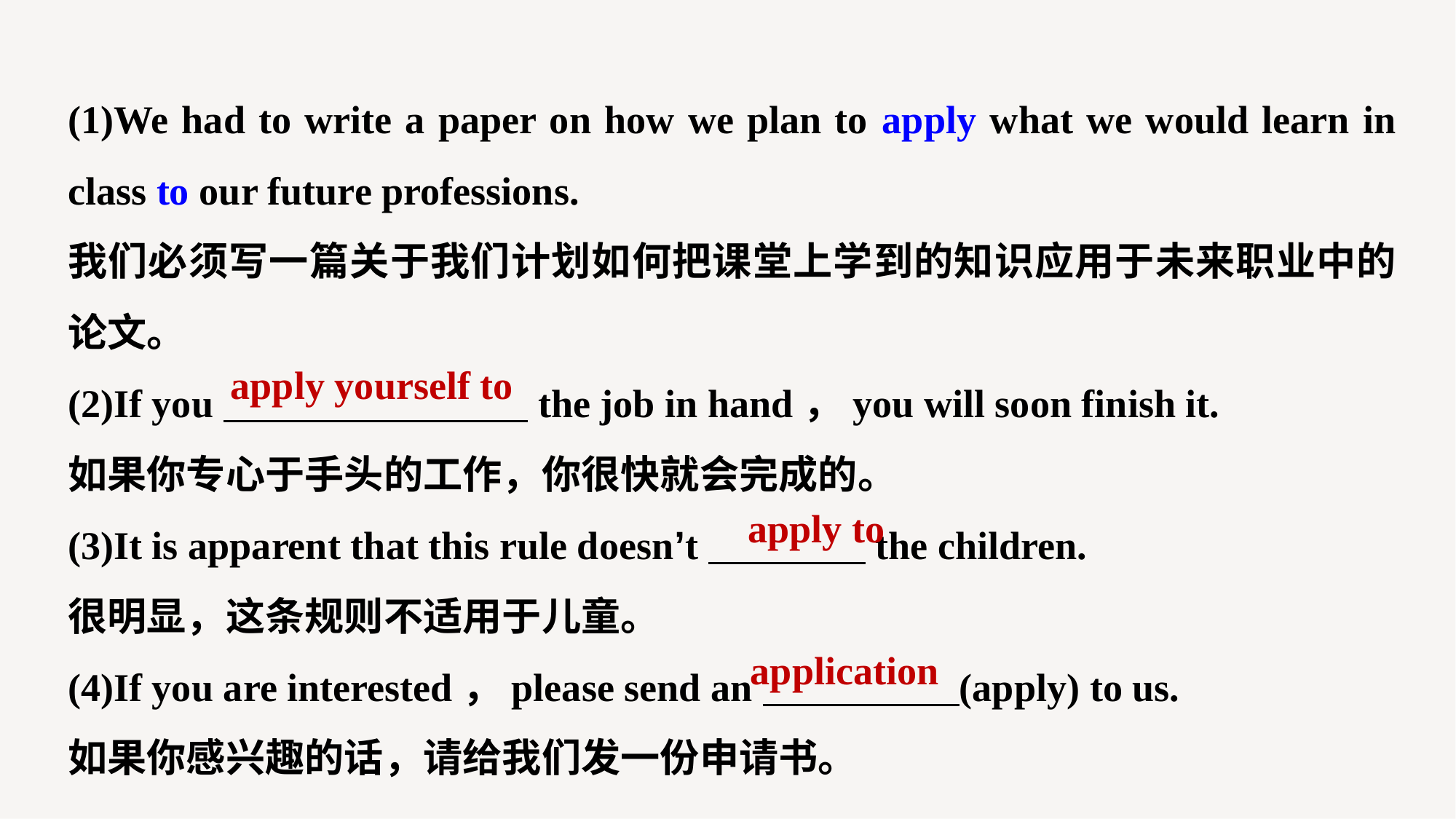

(1)We had to write a paper on how we plan to apply what we would learn in class to our future professions.
我们必须写一篇关于我们计划如何把课堂上学到的知识应用于未来职业中的论文。
(2)If you                                 the job in hand，you will soon finish it.
如果你专心于手头的工作，你很快就会完成的。
(3)It is apparent that this rule doesn’t                  the children.
很明显，这条规则不适用于儿童。
(4)If you are interested，please send an                     (apply) to us.
如果你感兴趣的话，请给我们发一份申请书。
apply yourself to
apply to
application